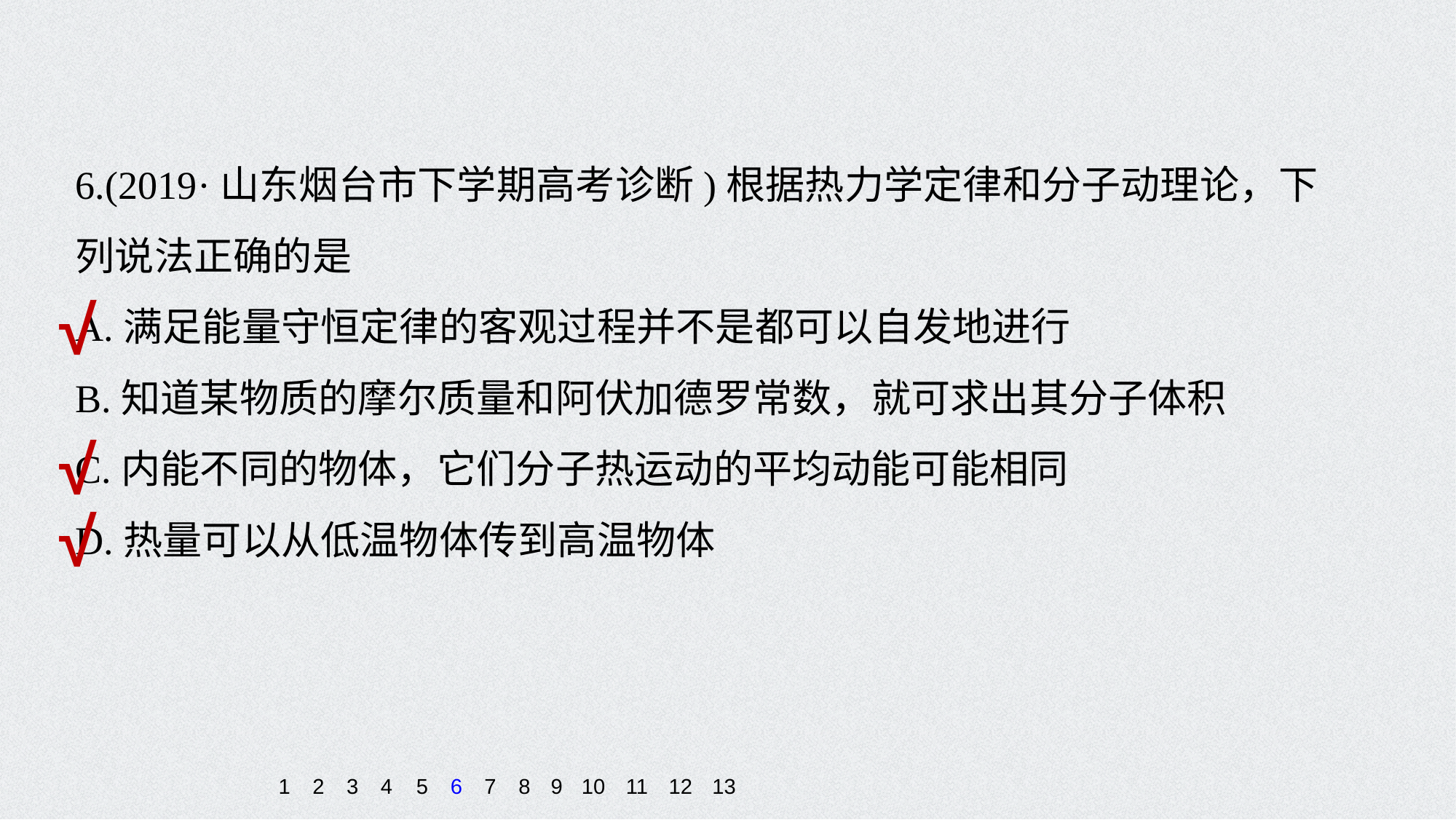

6.(2019·山东烟台市下学期高考诊断)根据热力学定律和分子动理论，下列说法正确的是
A.满足能量守恒定律的客观过程并不是都可以自发地进行
B.知道某物质的摩尔质量和阿伏加德罗常数，就可求出其分子体积
C.内能不同的物体，它们分子热运动的平均动能可能相同
D.热量可以从低温物体传到高温物体
√
√
√
1
2
3
4
5
6
7
8
9
10
11
12
13